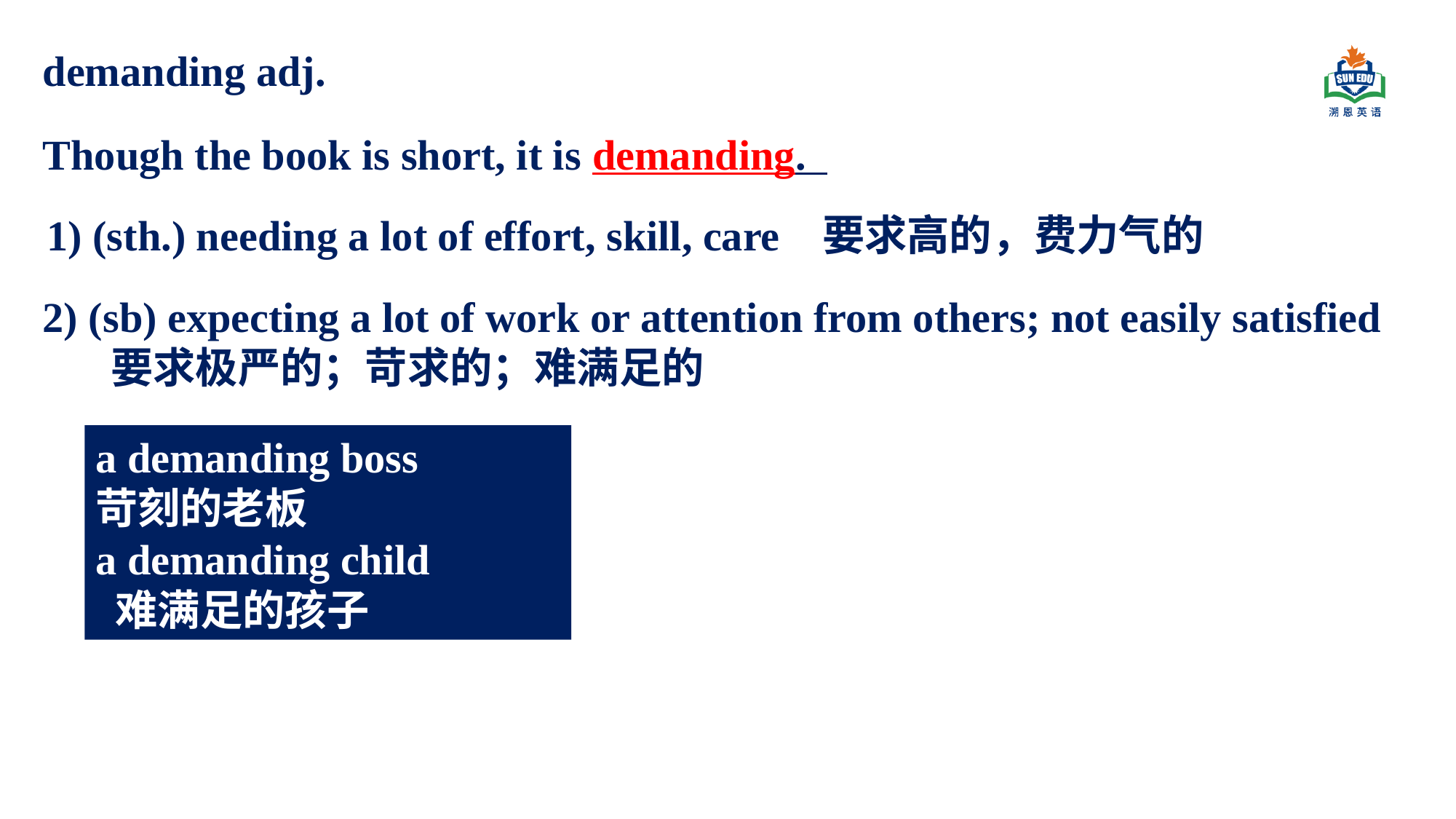

demanding adj.
Though the book is short, it is demanding.
1) (sth.) needing a lot of effort, skill, care   要求高的，费力气的
2) (sb) expecting a lot of work or attention from others; not easily satisfied
      要求极严的；苛求的；难满足的
a demanding boss
苛刻的老板
a demanding child
 难满足的孩子